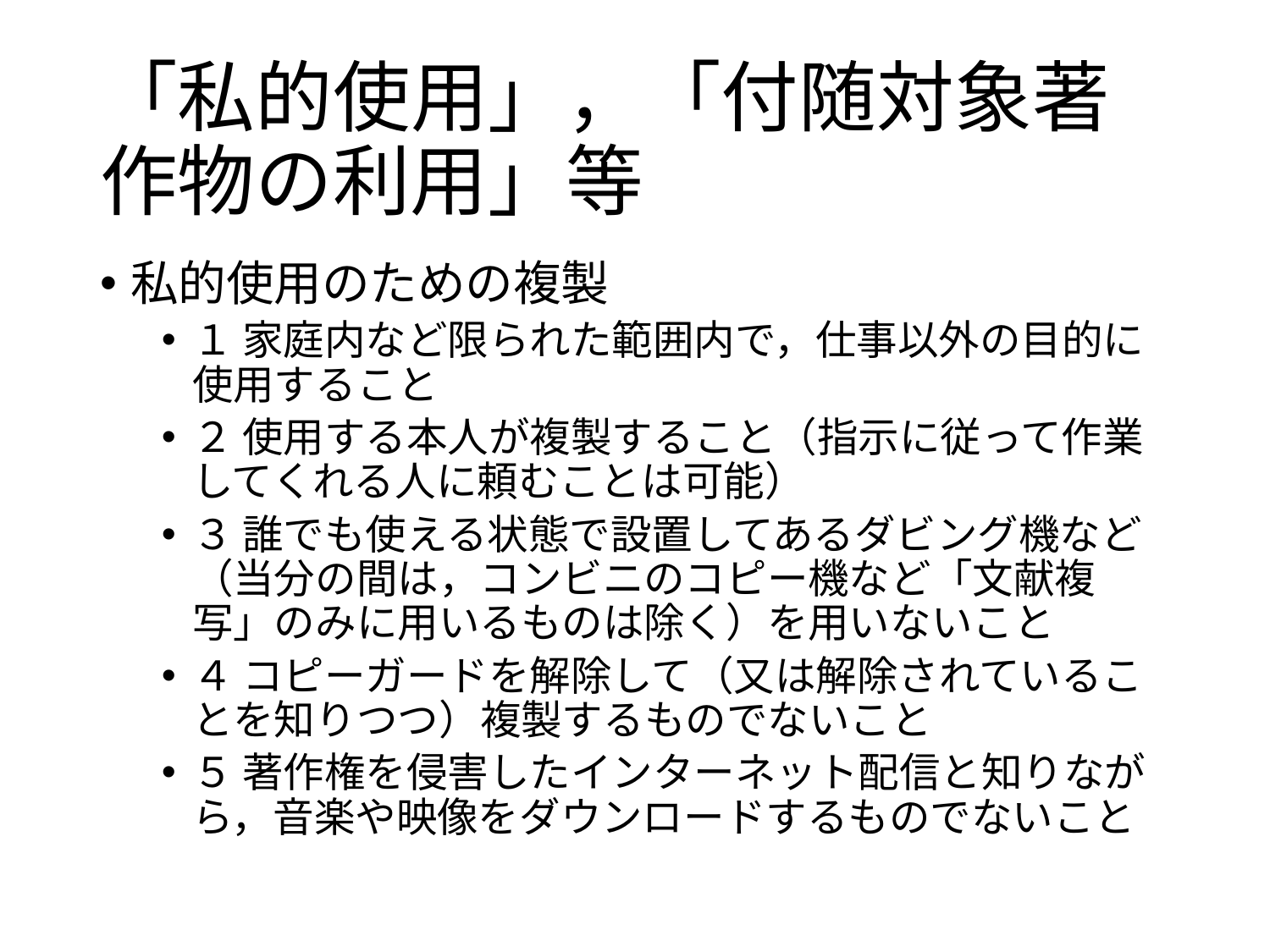

# 「私的使用」，「付随対象著作物の利用」等
私的使用のための複製
１ 家庭内など限られた範囲内で，仕事以外の目的に使用すること
２ 使用する本人が複製すること（指示に従って作業してくれる人に頼むことは可能）
３ 誰でも使える状態で設置してあるダビング機など（当分の間は，コンビニのコピー機など「文献複写」のみに用いるものは除く）を用いないこと
４ コピーガードを解除して（又は解除されていることを知りつつ）複製するものでないこと
５ 著作権を侵害したインターネット配信と知りながら，音楽や映像をダウンロードするものでないこと